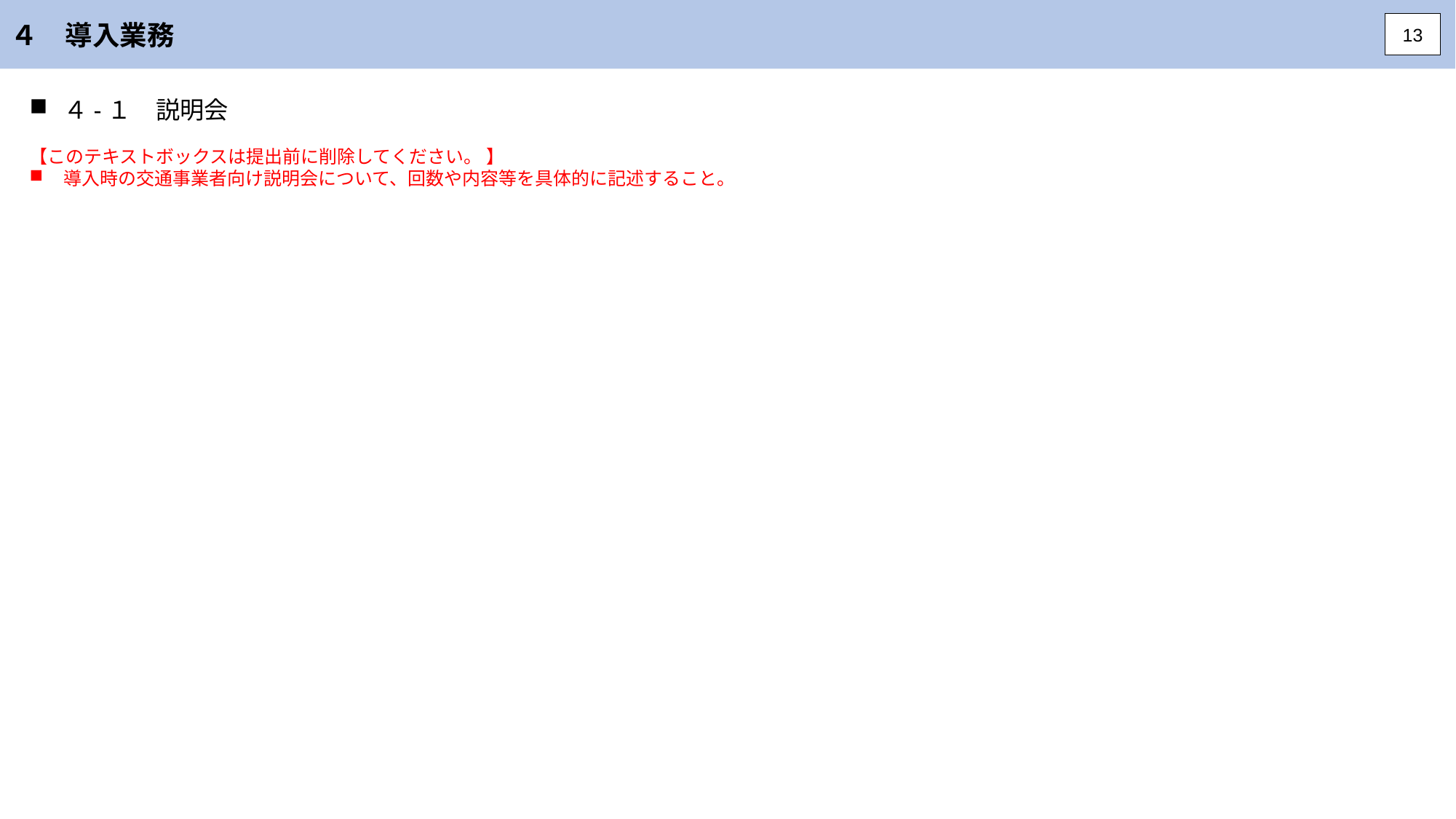

４　導入業務
13
４-１　説明会
【このテキストボックスは提出前に削除してください。 】
導入時の交通事業者向け説明会について、回数や内容等を具体的に記述すること。